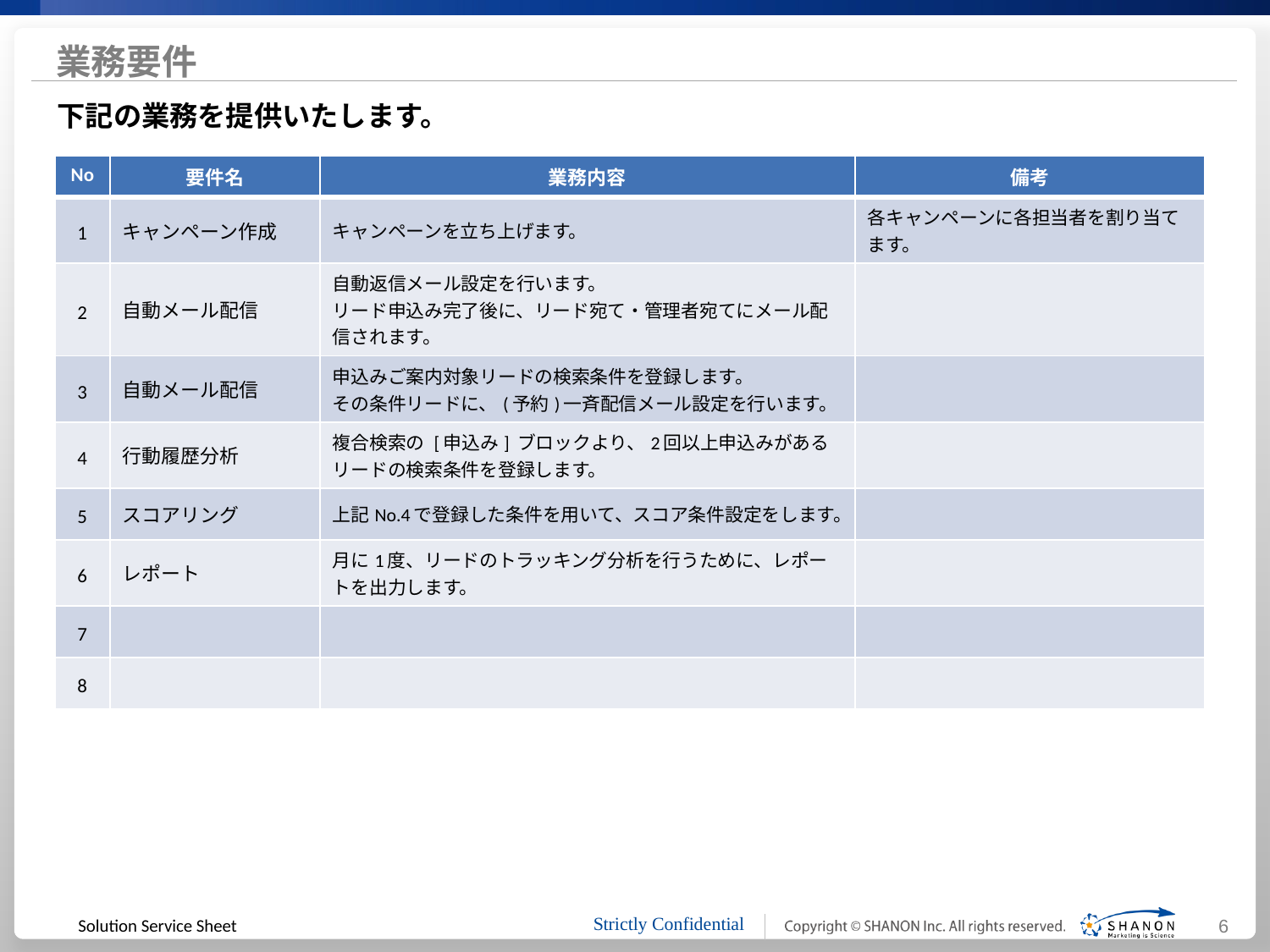

# 業務要件
下記の業務を提供いたします。
| No | 要件名 | 業務内容 | 備考 |
| --- | --- | --- | --- |
| 1 | キャンペーン作成 | キャンペーンを立ち上げます。 | 各キャンペーンに各担当者を割り当てます。 |
| 2 | 自動メール配信 | 自動返信メール設定を行います。 リード申込み完了後に、リード宛て・管理者宛てにメール配信されます。 |  |
| 3 | 自動メール配信 | 申込みご案内対象リードの検索条件を登録します。 その条件リードに、(予約)一斉配信メール設定を行います。 |  |
| 4 | 行動履歴分析 | 複合検索の [申込み] ブロックより、2回以上申込みがあるリードの検索条件を登録します。 |  |
| 5 | スコアリング | 上記No.4で登録した条件を用いて、スコア条件設定をします。 |  |
| 6 | レポート | 月に1度、リードのトラッキング分析を行うために、レポートを出力します。 |  |
| 7 |  |  |  |
| 8 |  |  |  |
6